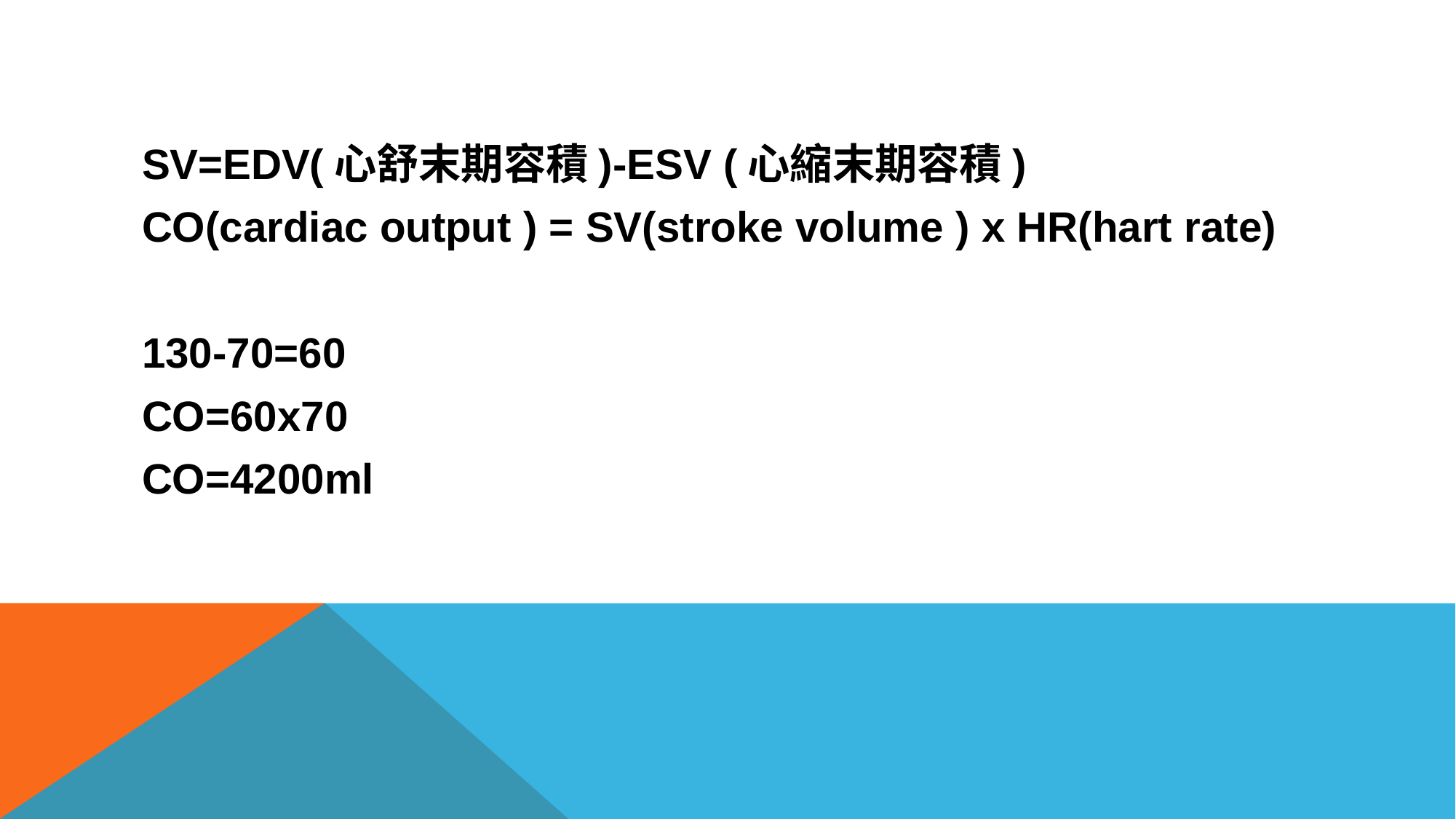

#
SV=EDV(心舒末期容積)-ESV (心縮末期容積)
CO(cardiac output ) = SV(stroke volume ) x HR(hart rate)

130-70=60
CO=60x70
CO=4200ml